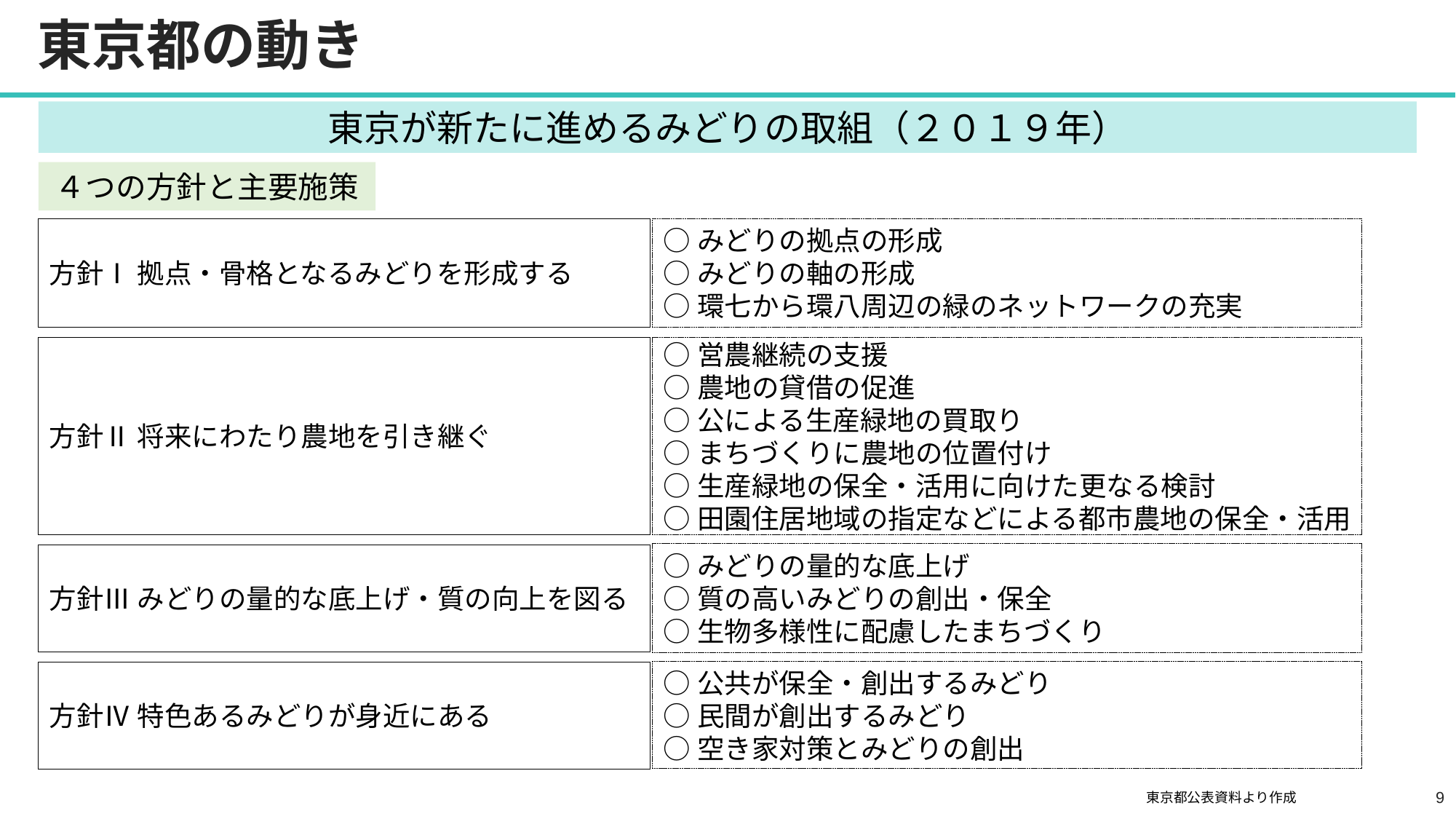

東京都の動き
東京が新たに進めるみどりの取組（２０１９年）
４つの方針と主要施策
方針Ⅰ 拠点・骨格となるみどりを形成する
○みどりの拠点の形成
○みどりの軸の形成
○環七から環八周辺の緑のネットワークの充実
方針Ⅱ 将来にわたり農地を引き継ぐ
○営農継続の支援
○農地の貸借の促進
○公による生産緑地の買取り
○まちづくりに農地の位置付け
○生産緑地の保全・活用に向けた更なる検討
○田園住居地域の指定などによる都市農地の保全・活用
○みどりの量的な底上げ
○質の高いみどりの創出・保全
○生物多様性に配慮したまちづくり
方針Ⅲ みどりの量的な底上げ・質の向上を図る
○公共が保全・創出するみどり
○民間が創出するみどり
○空き家対策とみどりの創出
方針Ⅳ 特色あるみどりが身近にある
9
東京都公表資料より作成